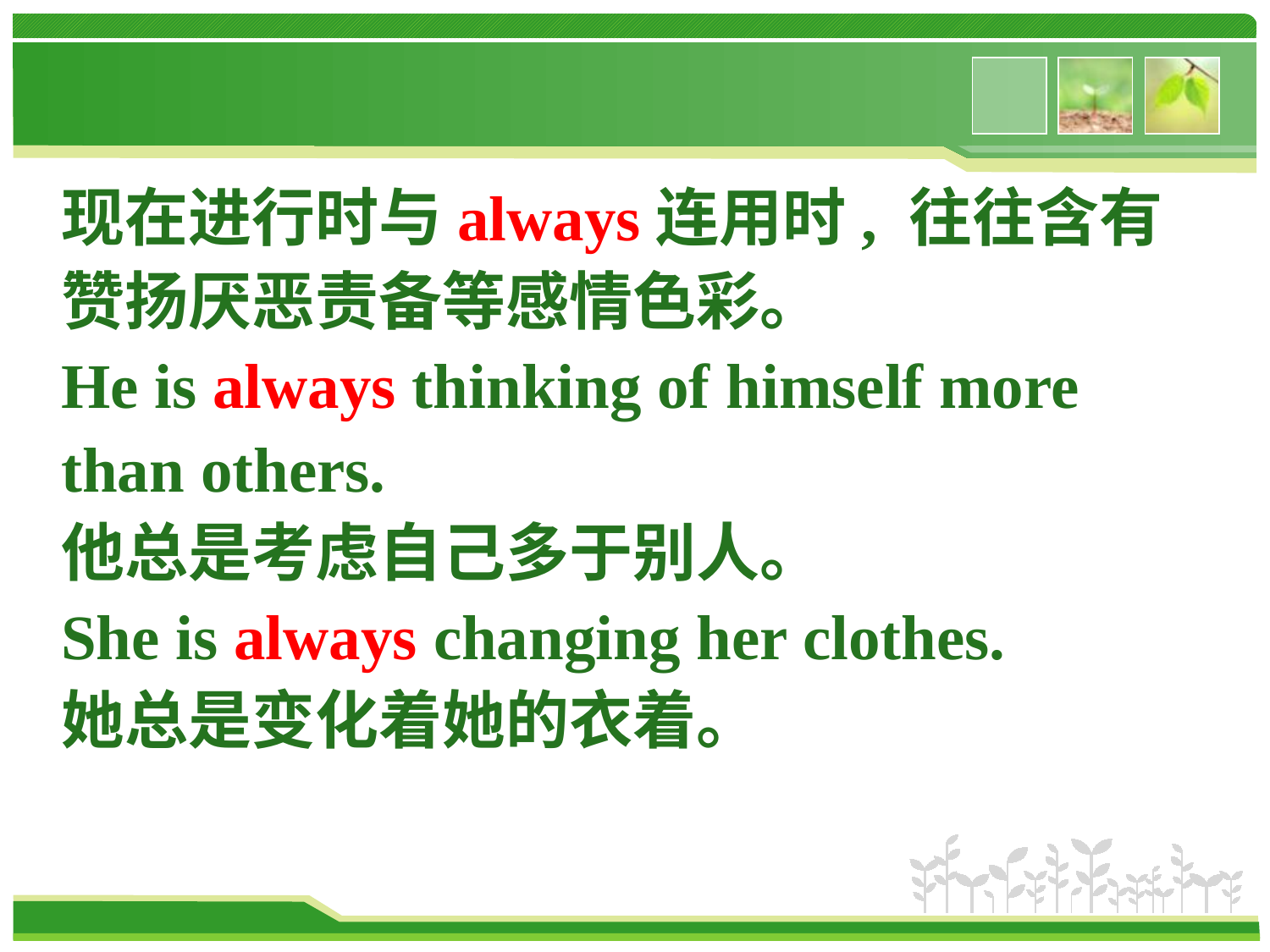

现在进行时与always连用时, 往往含有赞扬厌恶责备等感情色彩。
He is always thinking of himself more
than others.
他总是考虑自己多于别人。
She is always changing her clothes.
她总是变化着她的衣着。